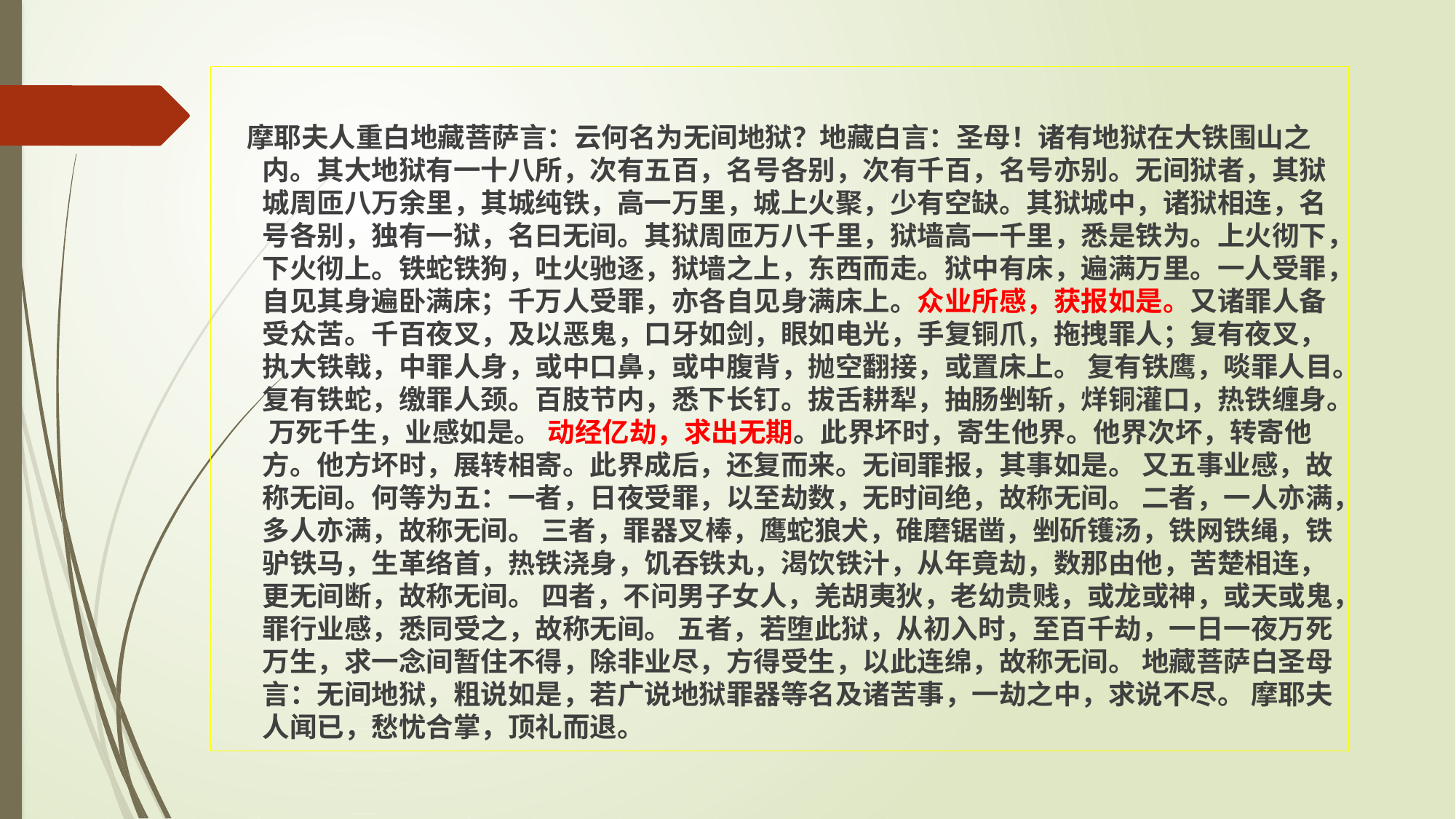

摩耶夫人重白地藏菩萨言：云何名为无间地狱？地藏白言：圣母！诸有地狱在大铁围山之内。其大地狱有一十八所，次有五百，名号各别，次有千百，名号亦别。无间狱者，其狱城周匝八万余里，其城纯铁，高一万里，城上火聚，少有空缺。其狱城中，诸狱相连，名号各别，独有一狱，名曰无间。其狱周匝万八千里，狱墙高一千里，悉是铁为。上火彻下，下火彻上。铁蛇铁狗，吐火驰逐，狱墙之上，东西而走。狱中有床，遍满万里。一人受罪，自见其身遍卧满床；千万人受罪，亦各自见身满床上。众业所感，获报如是。又诸罪人备受众苦。千百夜叉，及以恶鬼，口牙如剑，眼如电光，手复铜爪，拖拽罪人；复有夜叉，执大铁戟，中罪人身，或中口鼻，或中腹背，抛空翻接，或置床上。 复有铁鹰，啖罪人目。复有铁蛇，缴罪人颈。百肢节内，悉下长钉。拔舌耕犁，抽肠剉斩，烊铜灌口，热铁缠身。 万死千生，业感如是。 动经亿劫，求出无期。此界坏时，寄生他界。他界次坏，转寄他方。他方坏时，展转相寄。此界成后，还复而来。无间罪报，其事如是。 又五事业感，故称无间。何等为五：一者，日夜受罪，以至劫数，无时间绝，故称无间。 二者，一人亦满，多人亦满，故称无间。 三者，罪器叉棒，鹰蛇狼犬，碓磨锯凿，剉斫镬汤，铁网铁绳，铁驴铁马，生革络首，热铁浇身，饥吞铁丸，渴饮铁汁，从年竟劫，数那由他，苦楚相连，更无间断，故称无间。 四者，不问男子女人，羌胡夷狄，老幼贵贱，或龙或神，或天或鬼，罪行业感，悉同受之，故称无间。 五者，若堕此狱，从初入时，至百千劫，一日一夜万死万生，求一念间暂住不得，除非业尽，方得受生，以此连绵，故称无间。 地藏菩萨白圣母言：无间地狱，粗说如是，若广说地狱罪器等名及诸苦事，一劫之中，求说不尽。 摩耶夫人闻已，愁忧合掌，顶礼而退。